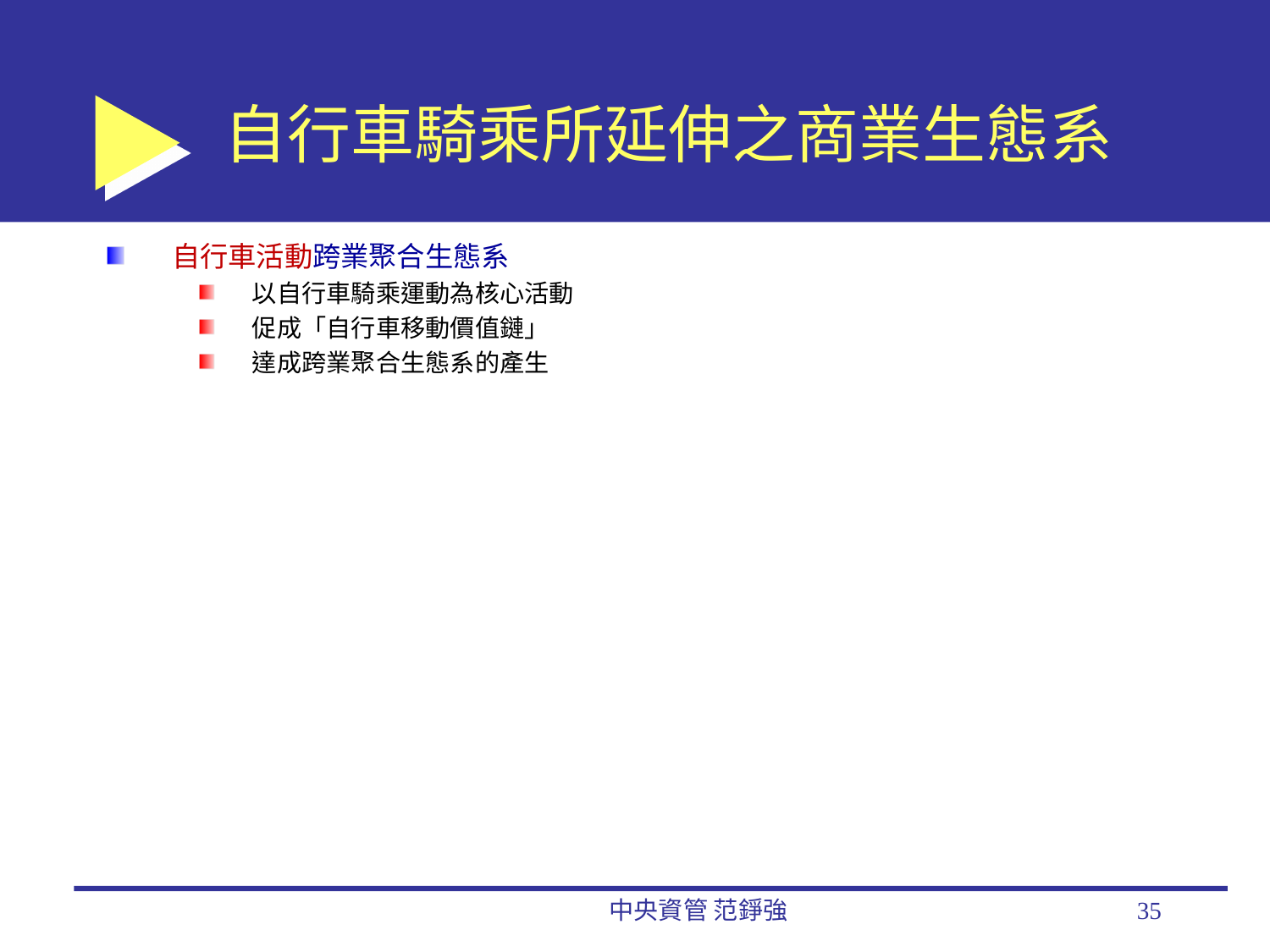

# 自行車騎乘所延伸之商業生態系
自行車活動跨業聚合生態系
以自行車騎乘運動為核心活動
促成「自行車移動價值鏈」
達成跨業聚合生態系的產生

中央資管 范錚強
35